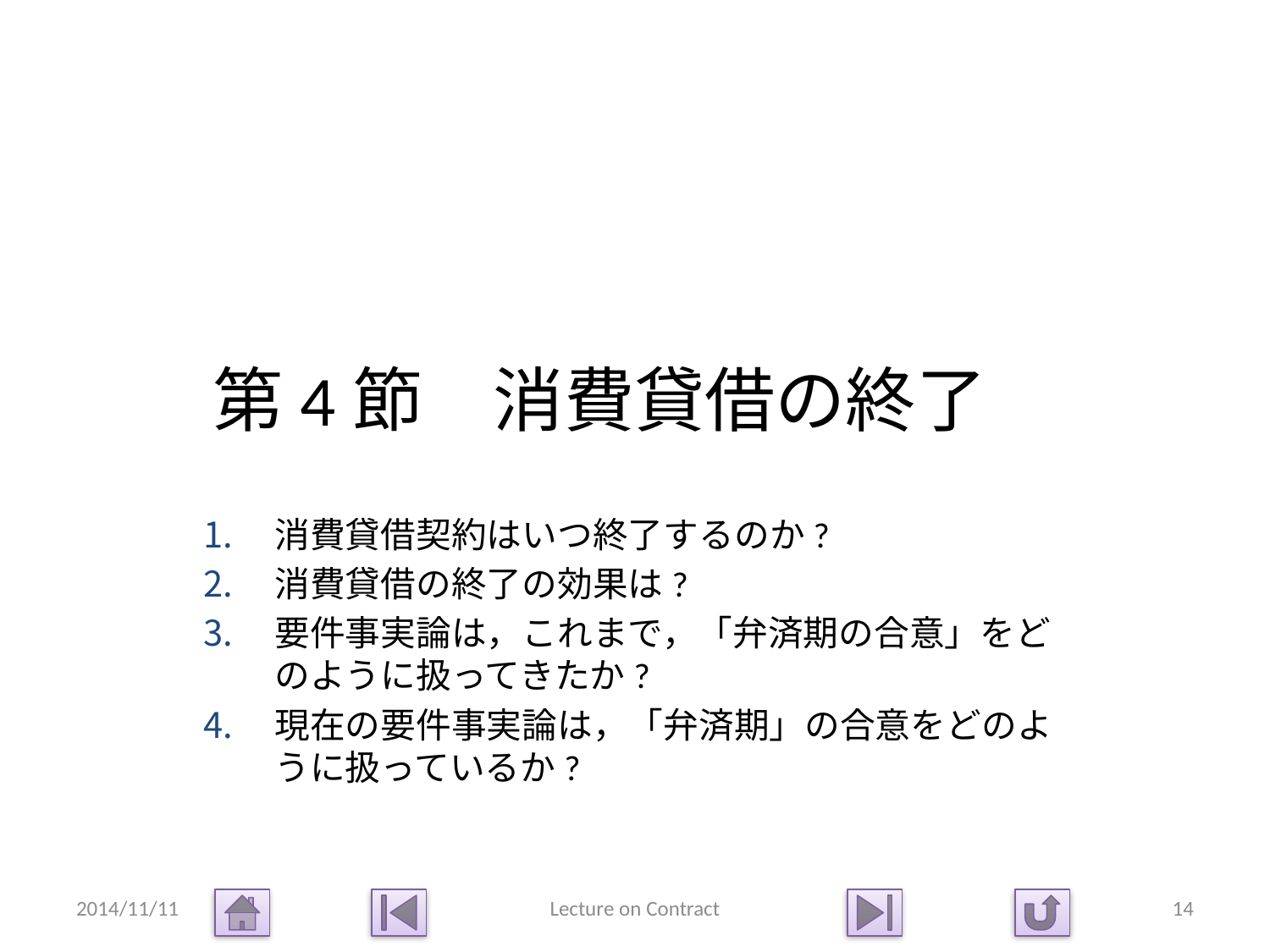

# 第4節　消費貸借の終了
消費貸借契約はいつ終了するのか?
消費貸借の終了の効果は?
要件事実論は，これまで，「弁済期の合意」をどのように扱ってきたか?
現在の要件事実論は，「弁済期」の合意をどのように扱っているか?
2014/11/11
Lecture on Contract
14